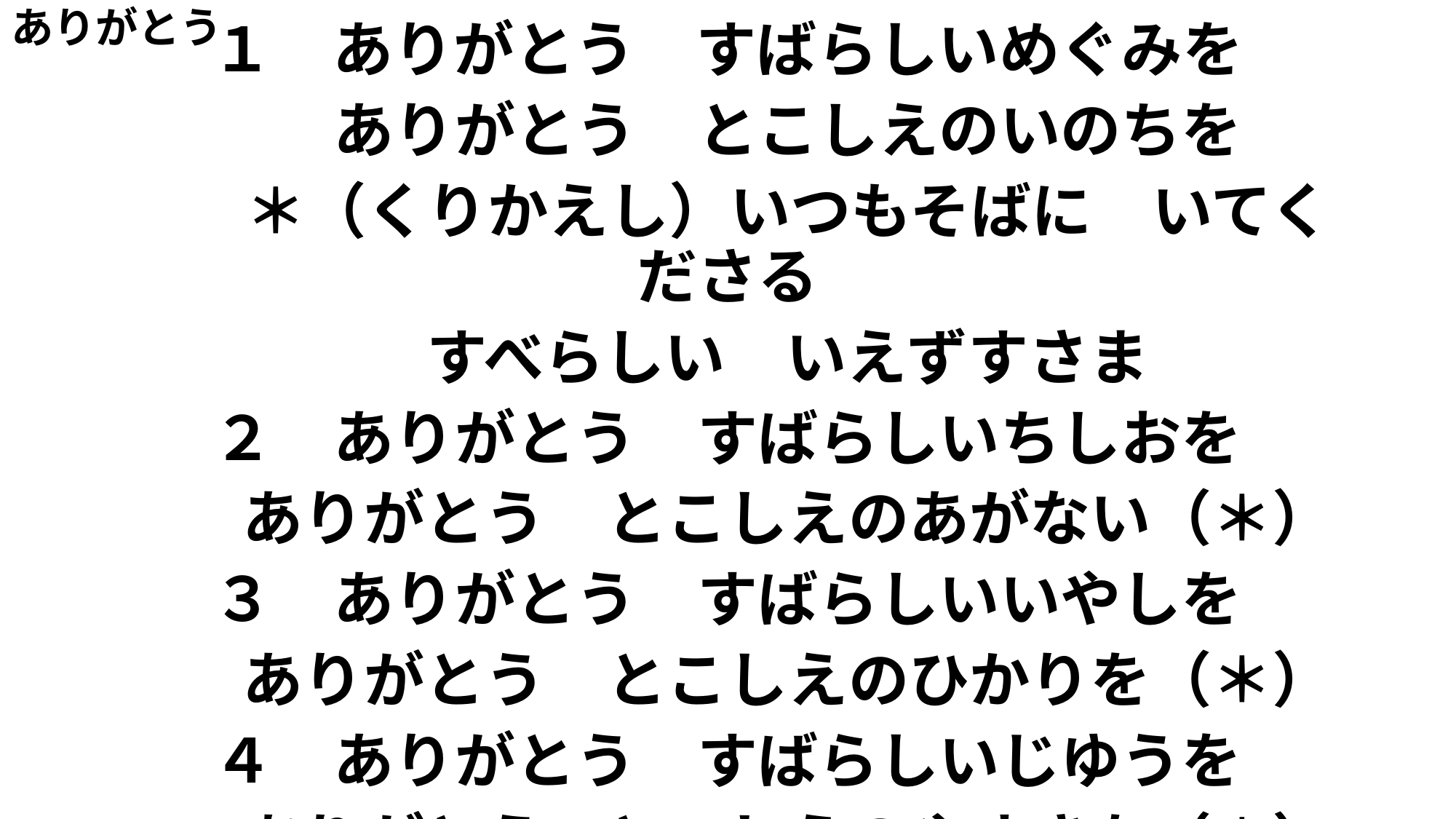

# ありがとう
１　ありがとう　すばらしいめぐみを
　　ありがとう　とこしえのいのちを
　　＊（くりかえし）いつもそばに　いてくださる
　　すべらしい　いえずすさま
２　ありがとう　すばらしいちしおを
　　ありがとう　とこしえのあがない（＊）
３　ありがとう　すばらしいいやしを
　　ありがとう　とこしえのひかりを（＊）
４　ありがとう　すばらしいじゆうを
　　ありがとう　とこしえのやすきを（＊）